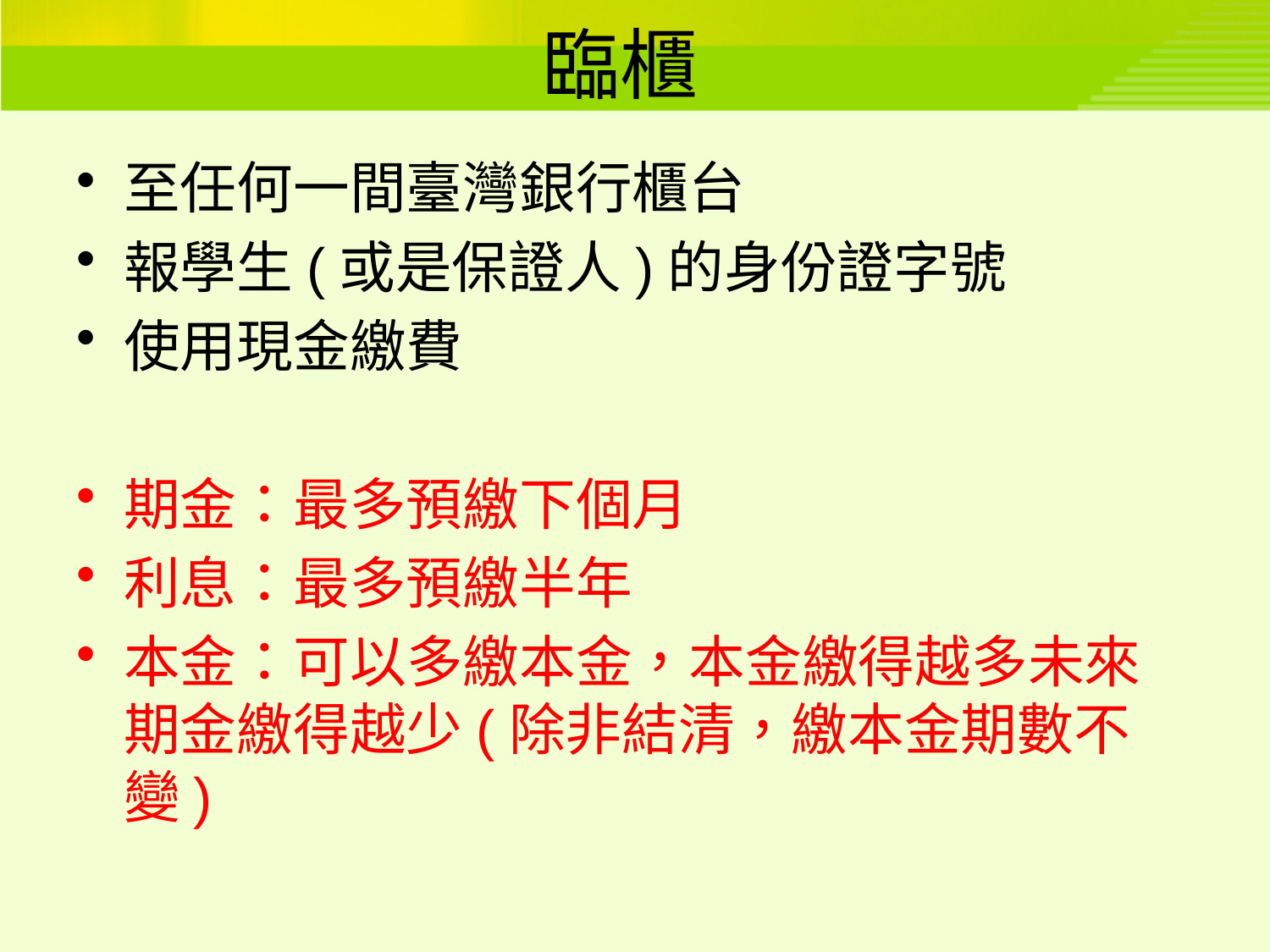

# 臨櫃
至任何一間臺灣銀行櫃台
報學生(或是保證人)的身份證字號
使用現金繳費

期金：最多預繳下個月
利息：最多預繳半年
本金：可以多繳本金，本金繳得越多未來期金繳得越少(除非結清，繳本金期數不變)